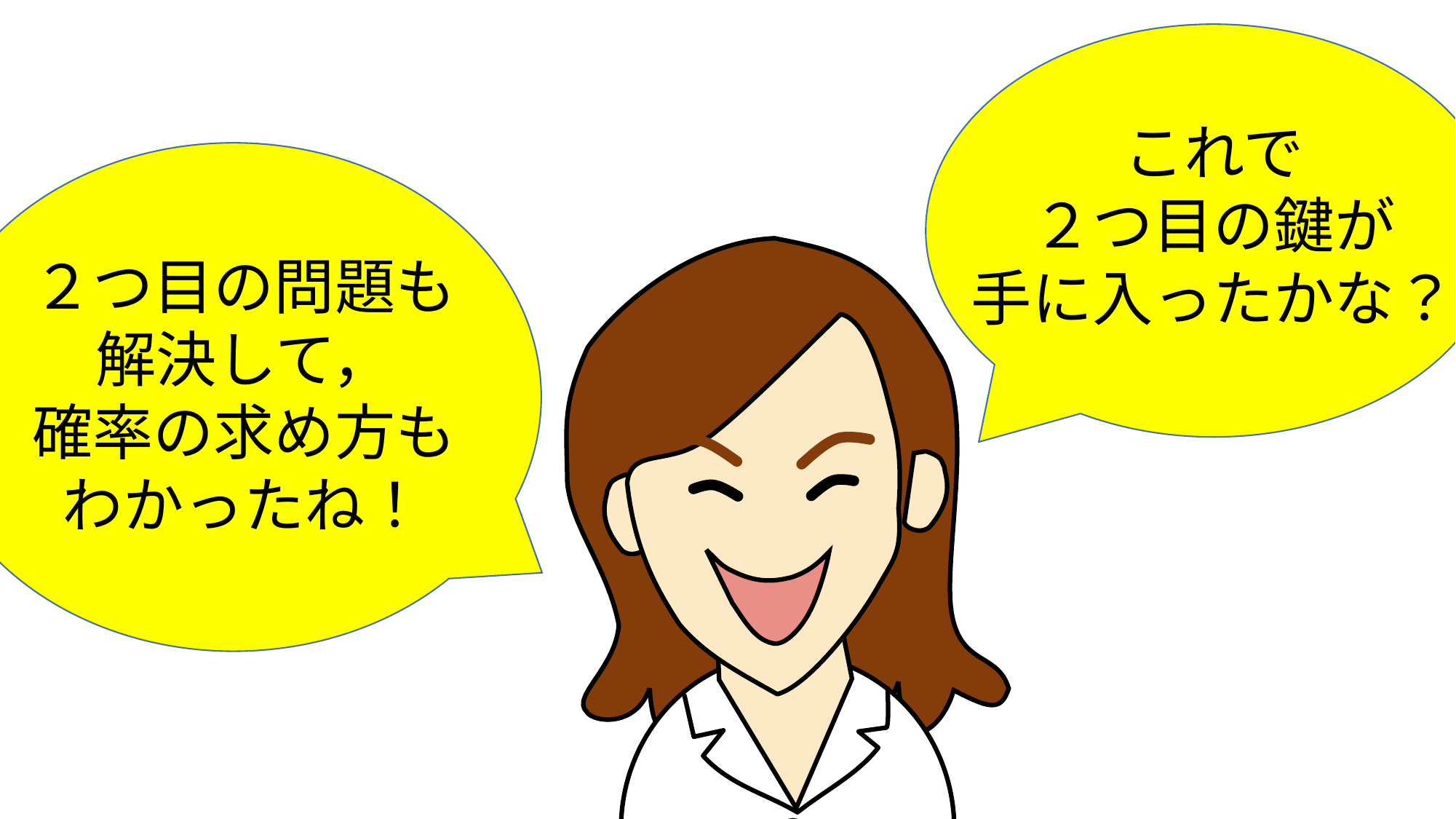

これで
２つ目の鍵が
手に入ったかな？

２つ目の問題も
解決して，
確率の求め方も
わかったね！